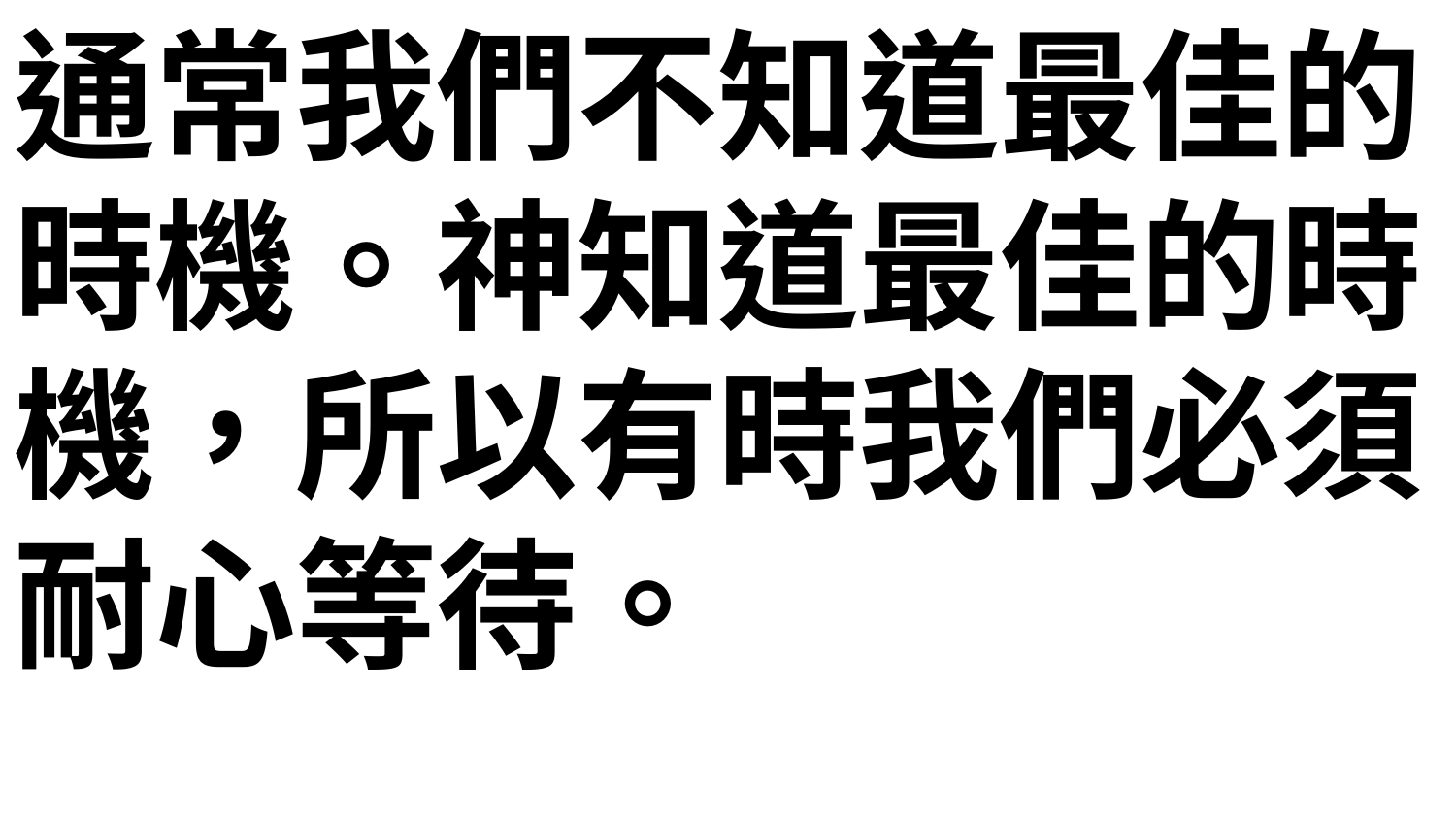

通常我們不知道最佳的時機。神知道最佳的時機，所以有時我們必須耐心等待。